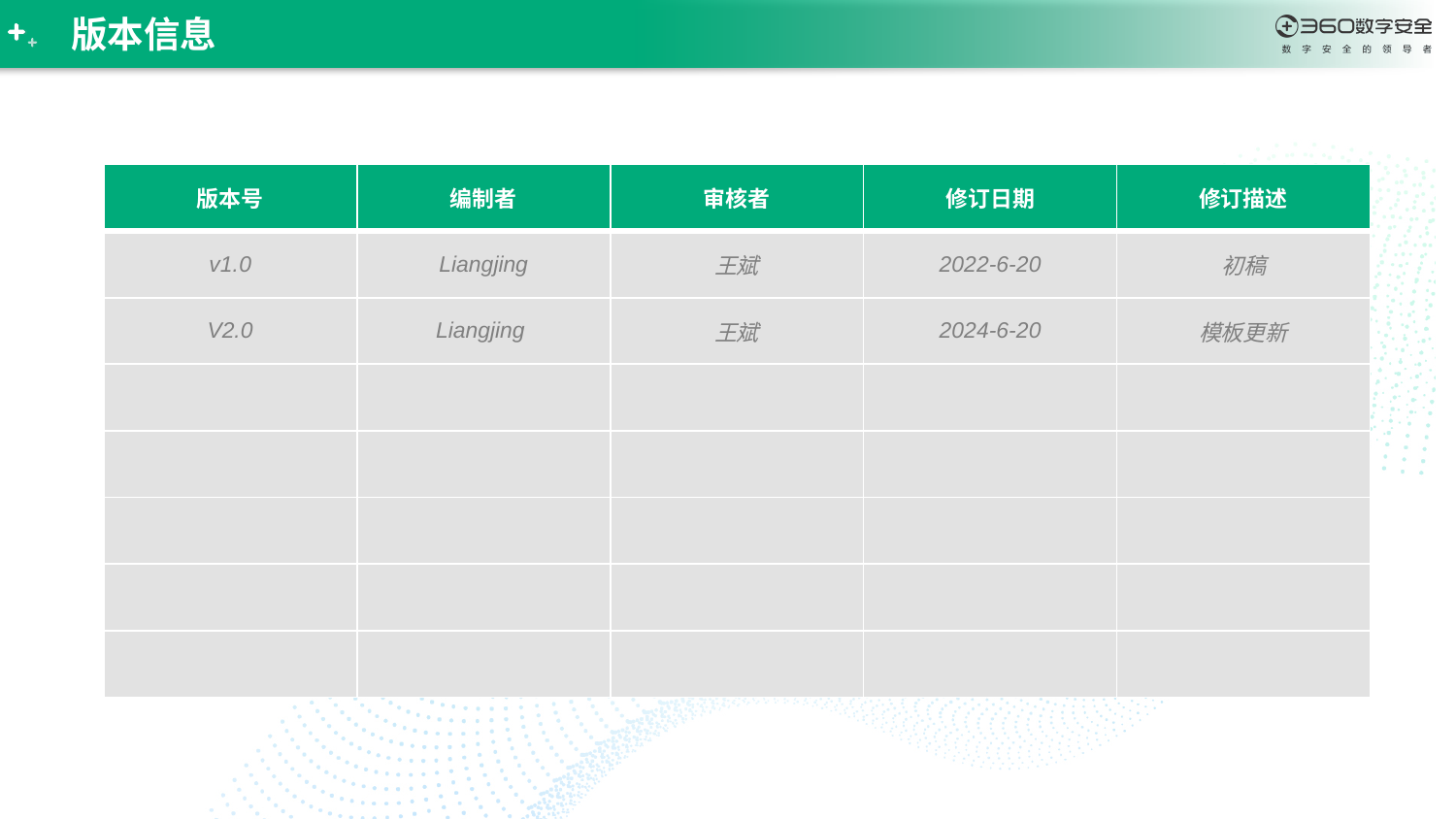

版本信息
| 版本号 | 编制者 | 审核者 | 修订日期 | 修订描述 |
| --- | --- | --- | --- | --- |
| v1.0 | Liangjing | 王斌 | 2022-6-20 | 初稿 |
| V2.0 | Liangjing | 王斌 | 2024-6-20 | 模板更新 |
|  |  |  |  |  |
|  |  |  |  |  |
|  |  |  |  |  |
|  |  |  |  |  |
|  |  |  |  |  |